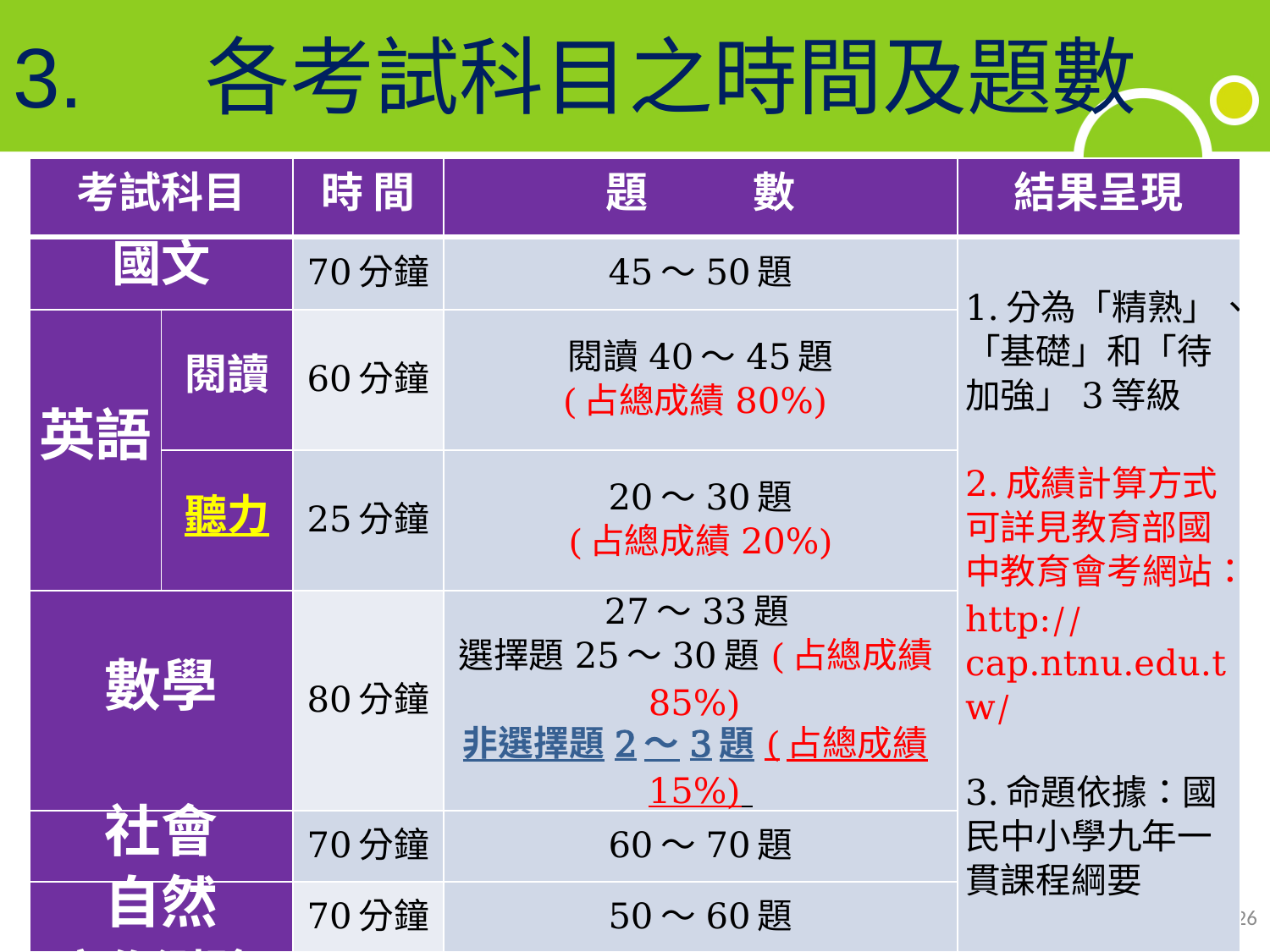

# 3.  各考試科目之時間及題數
| 考試科目 |  | 時 間 | 題 數 | 結果呈現 |
| --- | --- | --- | --- | --- |
| 國文 |  | 70分鐘 | 45～50題 | 1.分為「精熟」、「基礎」和「待加強」3等級 2.成績計算方式可詳見教育部國中教育會考網站：http://cap.ntnu.edu.tw/ 3.命題依據：國民中小學九年一貫課程綱要 |
| 英語 | 閱讀 | 60分鐘 | 閱讀40～45題 (占總成績80%) |  |
|  | 聽力 | 25分鐘 | 20～30題 (占總成績20%) |  |
| 數學 |  | 80分鐘 | 27～33題  選擇題25～30題(占總成績85%) 非選擇題2～3題(占總成績15%) |  |
| 社會 |  | 70分鐘 | 60～70題 |  |
| 自然 |  | 70分鐘 | 50～60題 |  |
| 寫作測驗 |  | 50分鐘 | 1題 | 分為1至6級分 |

26